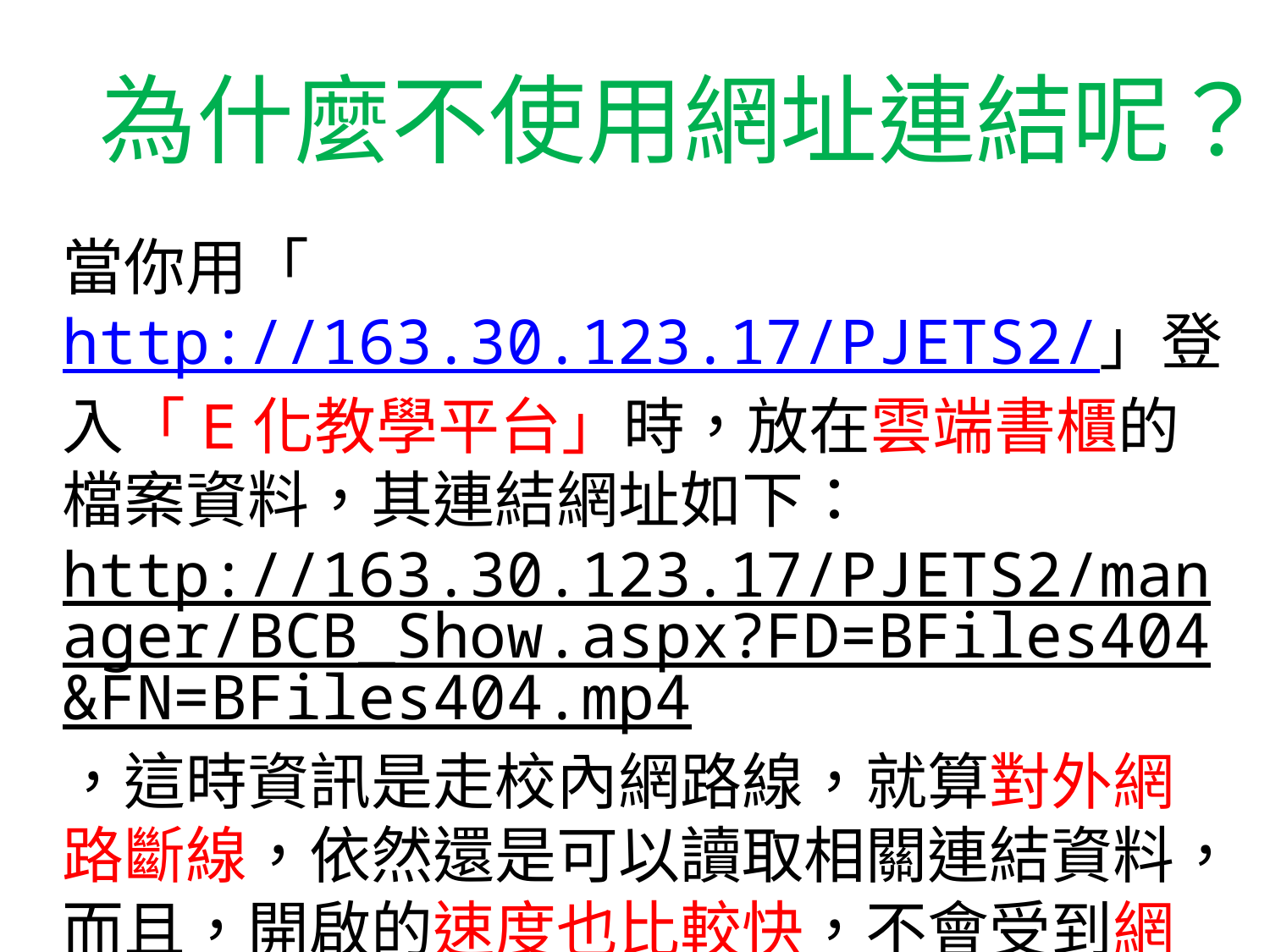

# 為什麼不使用網址連結呢？
當你用「 http://163.30.123.17/PJETS2/」登入「E化教學平台」時，放在雲端書櫃的檔案資料，其連結網址如下： http://163.30.123.17/PJETS2/manager/BCB_Show.aspx?FD=BFiles404&FN=BFiles404.mp4，這時資訊是走校內網路線，就算對外網路斷線，依然還是可以讀取相關連結資料，而且，開啟的速度也比較快，不會受到網路塞車而產生延遲。